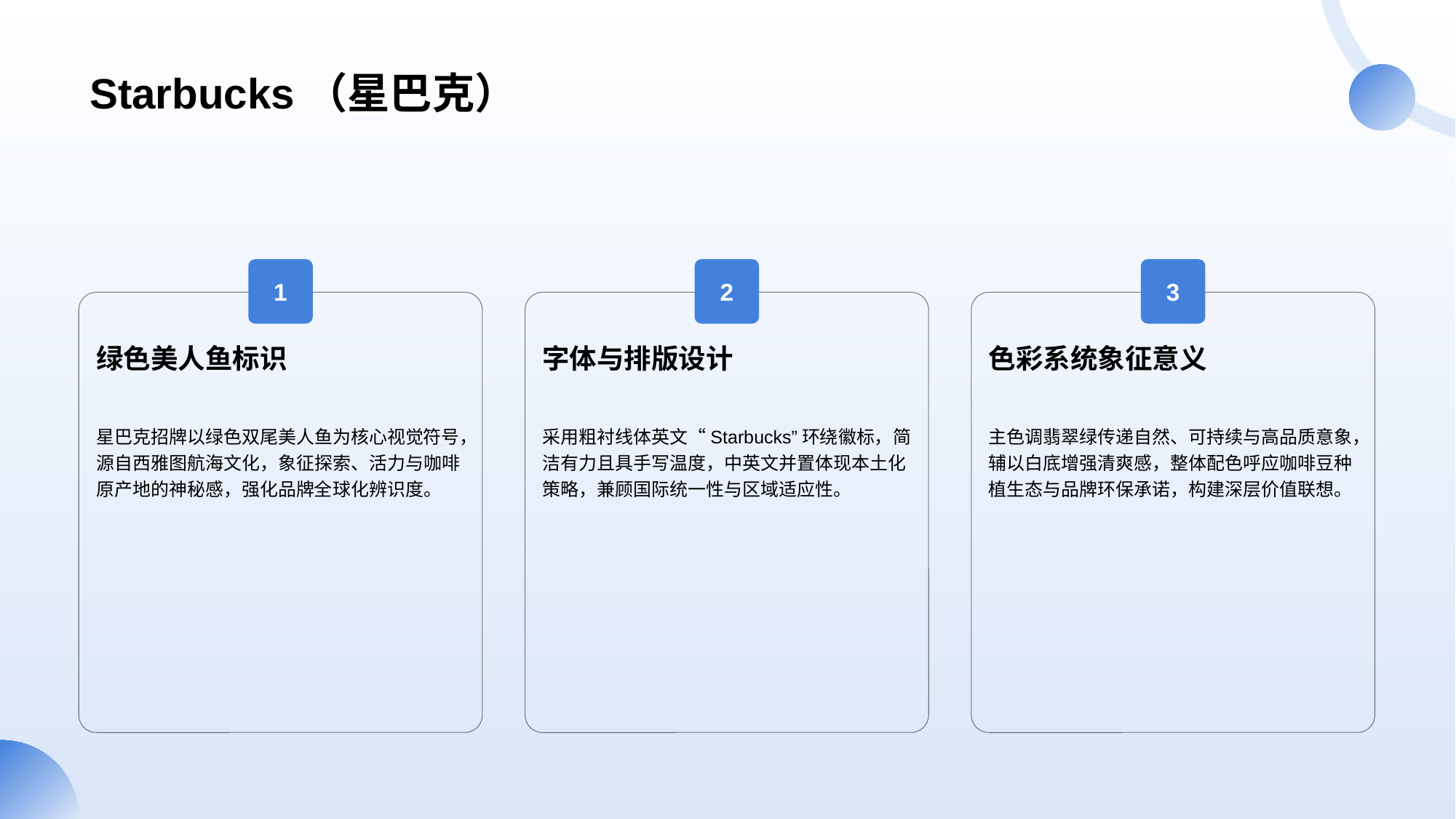

# Starbucks（星巴克）

1

绿色美人鱼标识
星巴克招牌以绿色双尾美人鱼为核心视觉符号，源自西雅图航海文化，象征探索、活力与咖啡原产地的神秘感，强化品牌全球化辨识度。
2

字体与排版设计
采用粗衬线体英文“Starbucks”环绕徽标，简洁有力且具手写温度，中英文并置体现本土化策略，兼顾国际统一性与区域适应性。
3

色彩系统象征意义
主色调翡翠绿传递自然、可持续与高品质意象，辅以白底增强清爽感，整体配色呼应咖啡豆种植生态与品牌环保承诺，构建深层价值联想。